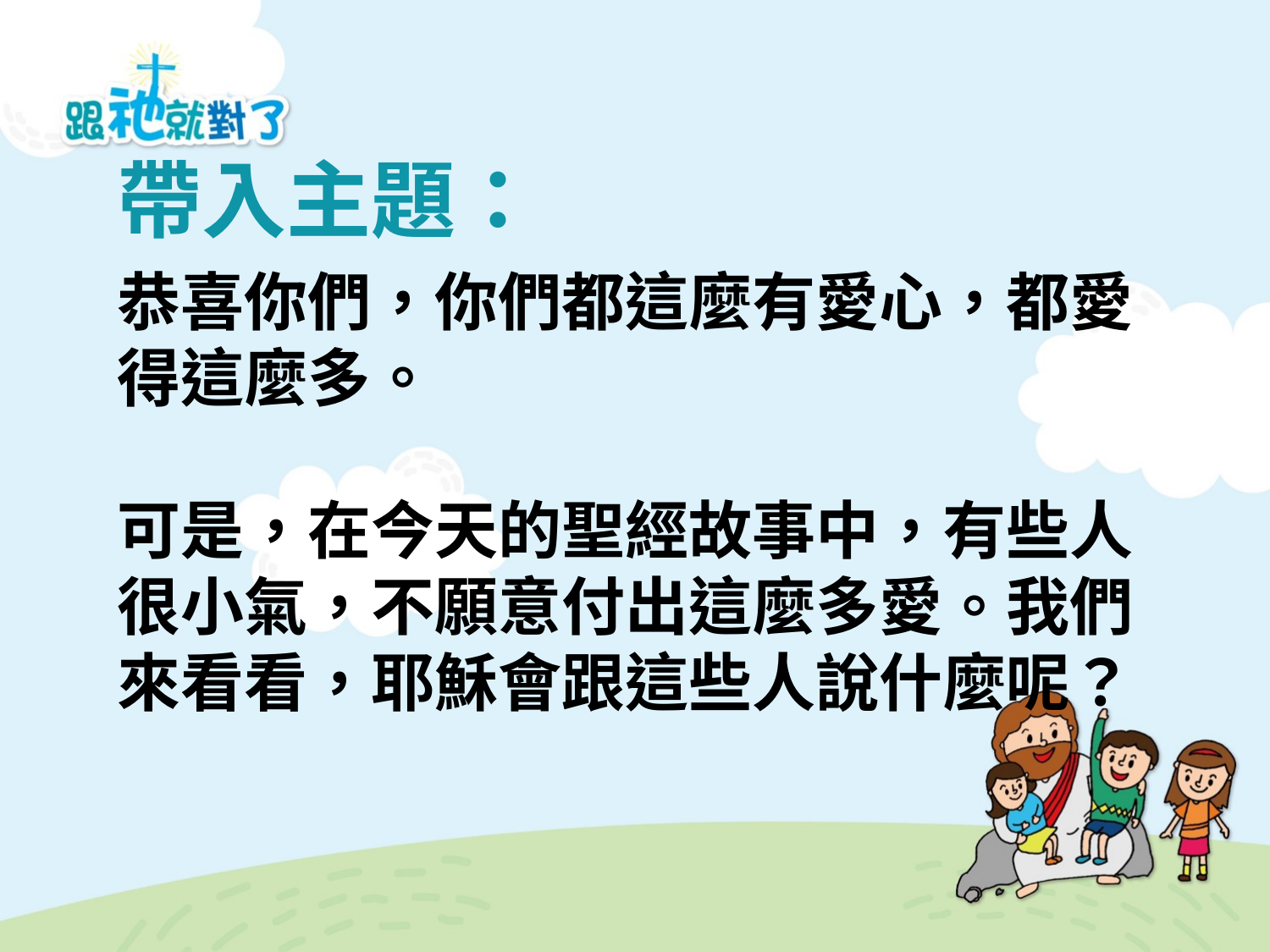

帶入主題：
恭喜你們，你們都這麼有愛心，都愛得這麼多。

可是，在今天的聖經故事中，有些人很小氣，不願意付出這麼多愛。我們來看看，耶穌會跟這些人說什麼呢？